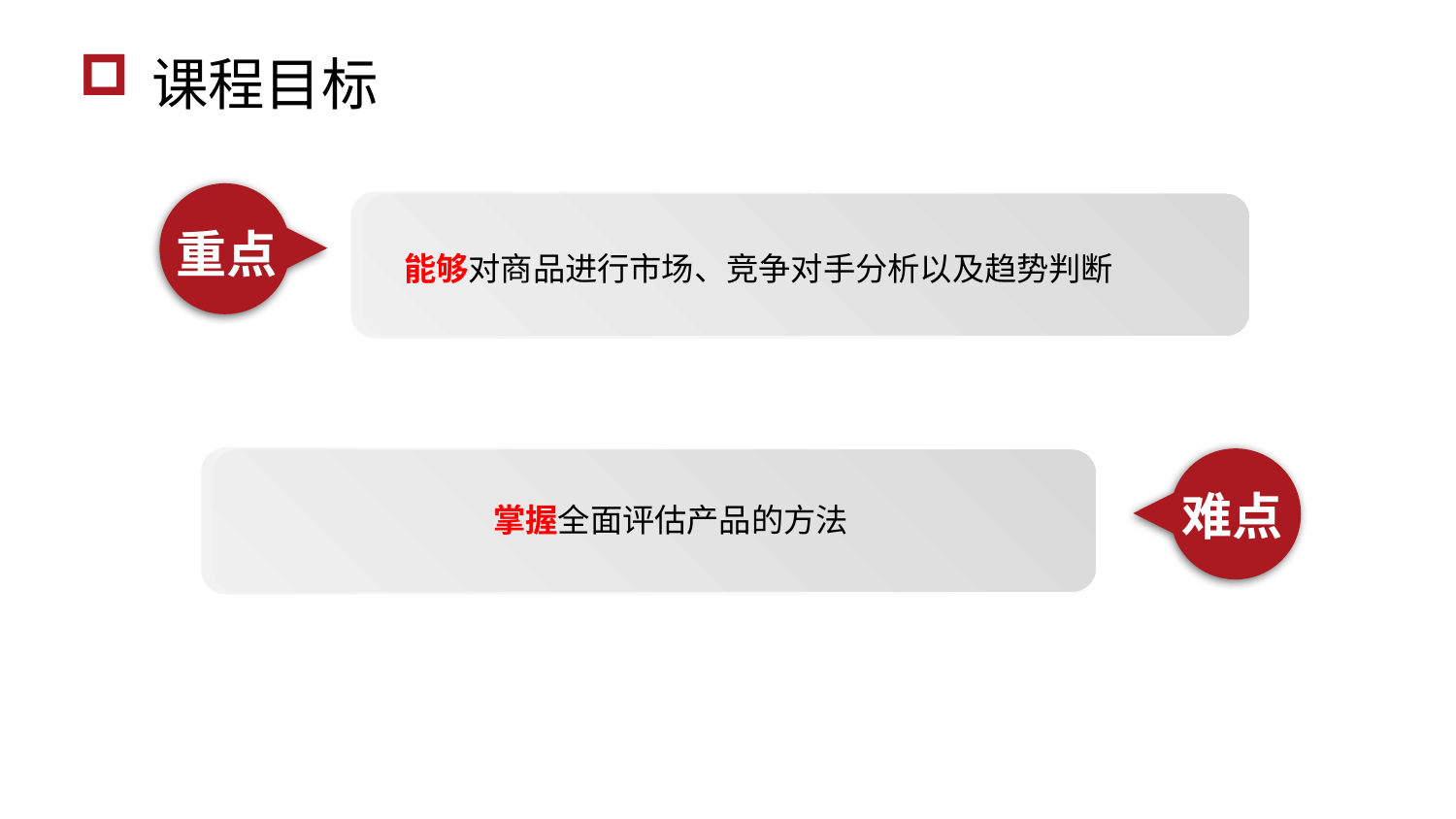

课程目标

重点

能够对商品进行市场、竞争对手分析以及趋势判断

掌握全面评估产品的方法

难点